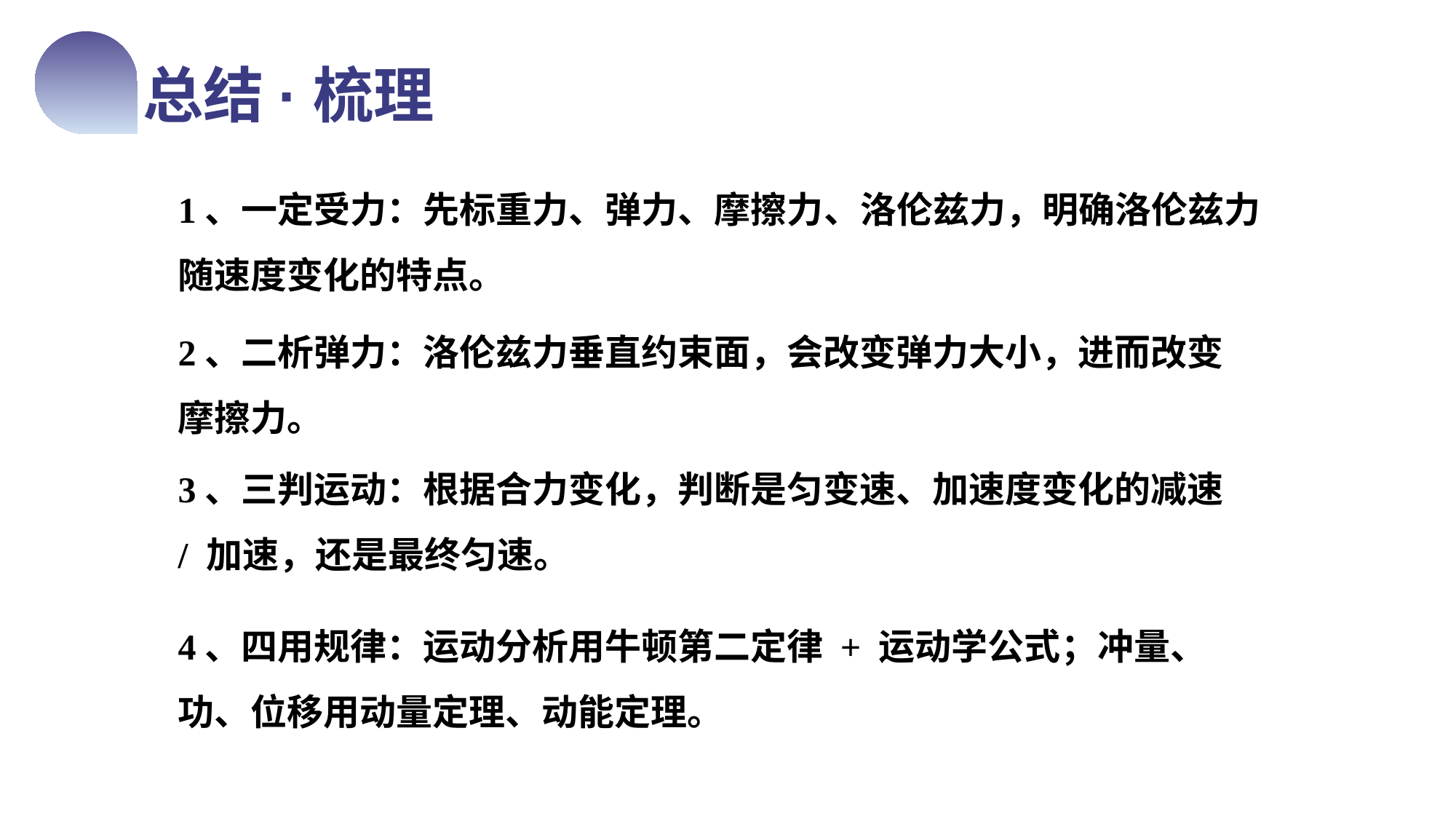

总结·梳理
1、一定受力：先标重力、弹力、摩擦力、洛伦兹力，明确洛伦兹力
随速度变化的特点。
2、二析弹力：洛伦兹力垂直约束面，会改变弹力大小，进而改变摩擦力。
3、三判运动：根据合力变化，判断是匀变速、加速度变化的减速 / 加速，还是最终匀速。
4、四用规律：运动分析用牛顿第二定律 + 运动学公式；冲量、功、位移用动量定理、动能定理。